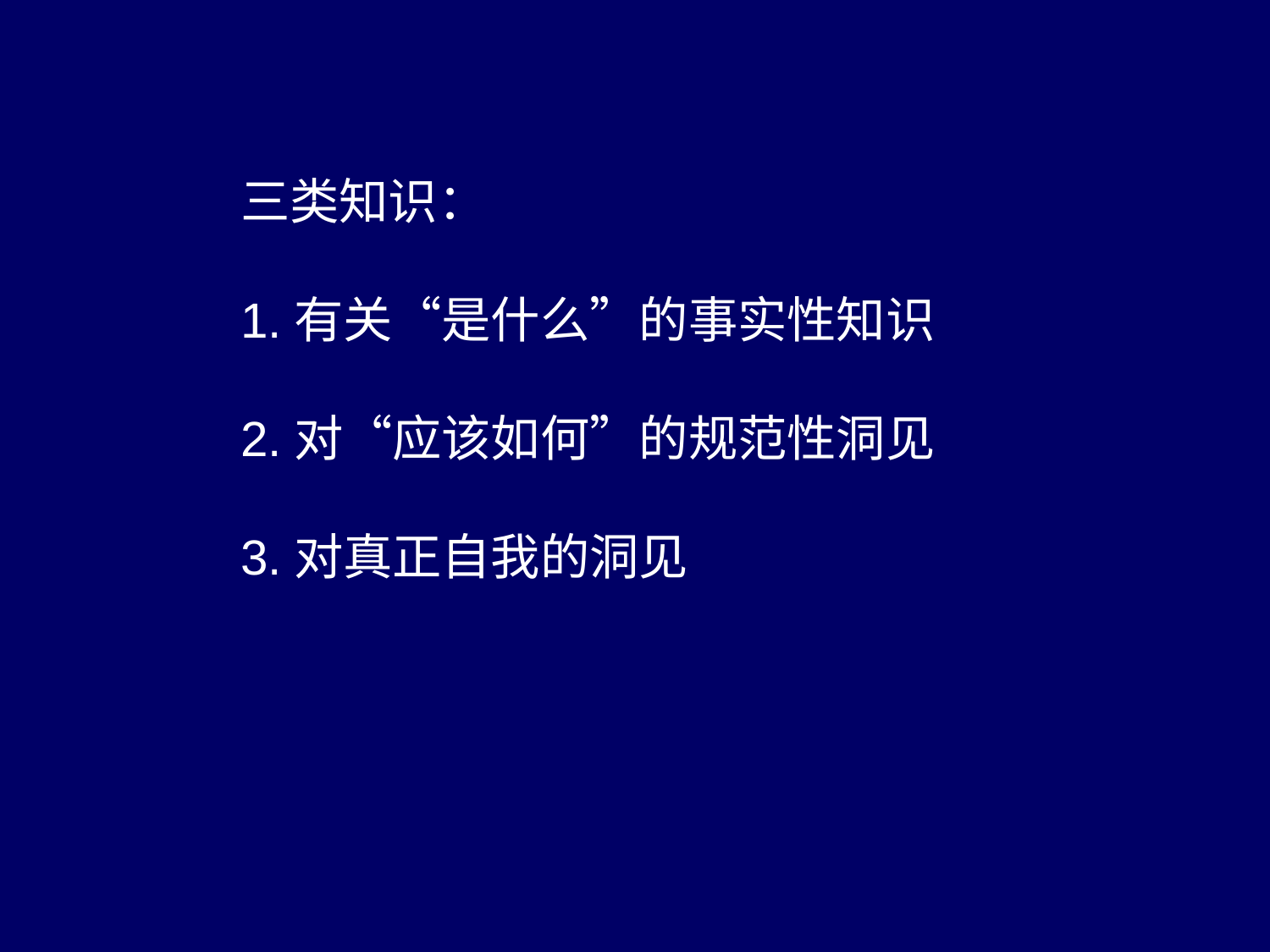

三类知识：

1.有关“是什么”的事实性知识

2.对“应该如何”的规范性洞见

3.对真正自我的洞见